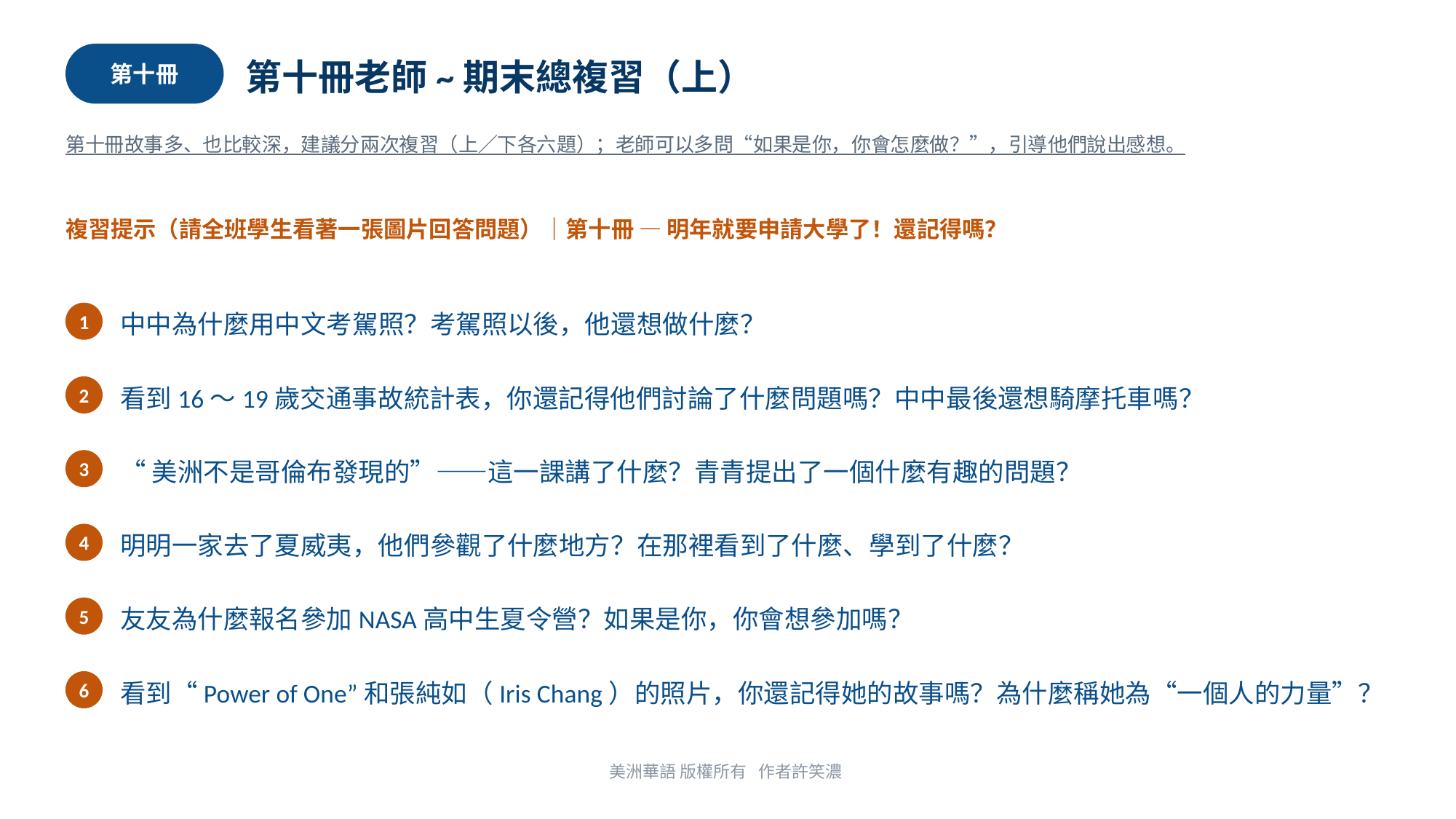

第十冊
第十冊老師~期末總複習（上）
第十冊故事多、也比較深，建議分兩次複習（上／下各六題）；老師可以多問“如果是你，你會怎麼做？”，引導他們說出感想。
複習提示（請全班學生看著一張圖片回答問題）｜第十冊 — 明年就要申請大學了！還記得嗎？
1
中中為什麼用中文考駕照？考駕照以後，他還想做什麼？
2
看到16～19歲交通事故統計表，你還記得他們討論了什麼問題嗎？中中最後還想騎摩托車嗎？
3
“美洲不是哥倫布發現的”——這一課講了什麼？青青提出了一個什麼有趣的問題？
4
明明一家去了夏威夷，他們參觀了什麼地方？在那裡看到了什麼、學到了什麼？
5
友友為什麼報名參加NASA高中生夏令營？如果是你，你會想參加嗎？
6
看到“Power of One”和張純如（Iris Chang）的照片，你還記得她的故事嗎？為什麼稱她為“一個人的力量”？
美洲華語 版權所有   作者許笑濃